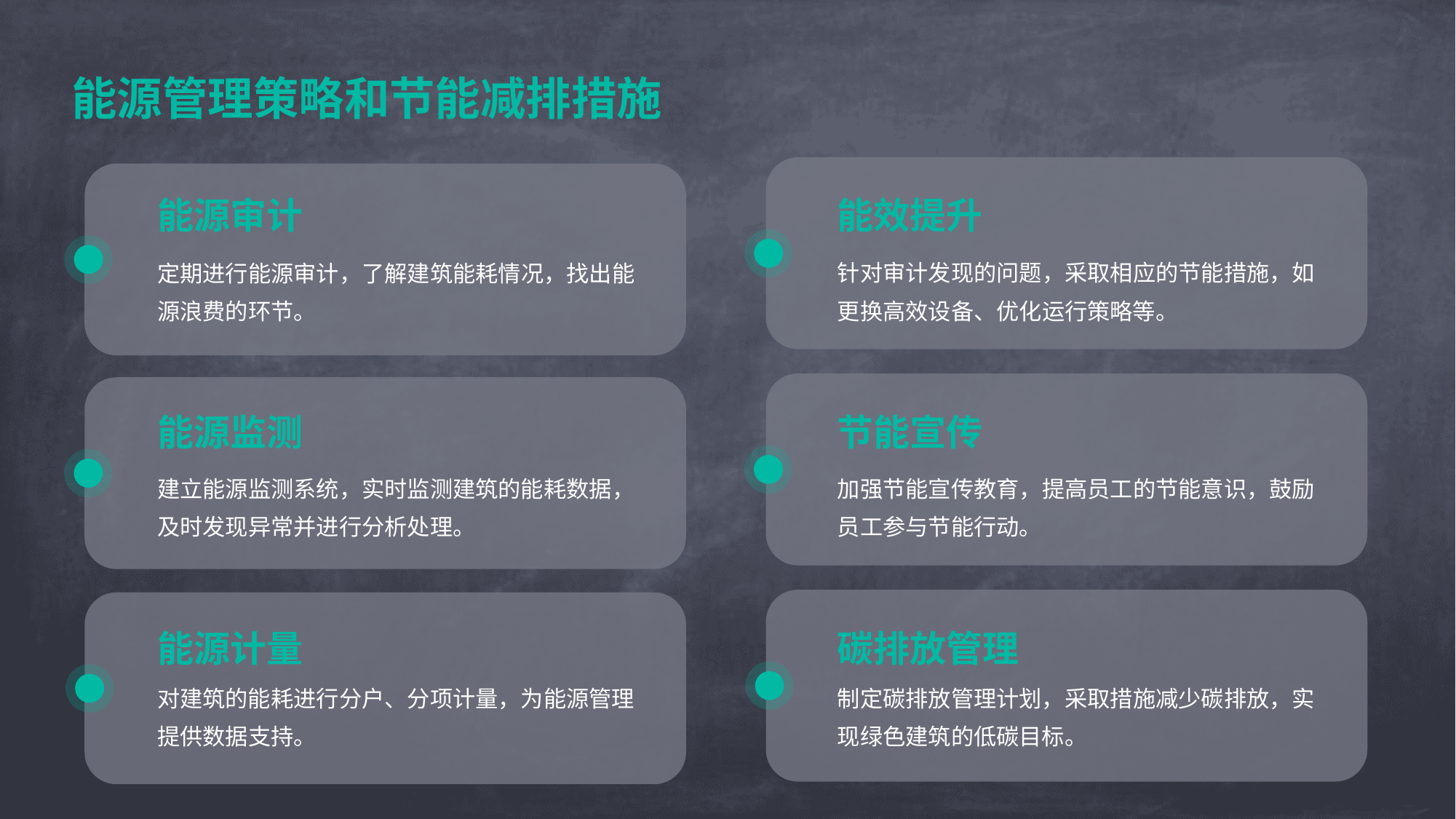

能源管理策略和节能减排措施

能效提升
能源审计

针对审计发现的问题，采取相应的节能措施，如更换高效设备、优化运行策略等。
定期进行能源审计，了解建筑能耗情况，找出能源浪费的环节。

节能宣传
能源监测

加强节能宣传教育，提高员工的节能意识，鼓励员工参与节能行动。

建立能源监测系统，实时监测建筑的能耗数据，及时发现异常并进行分析处理。

碳排放管理
能源计量
制定碳排放管理计划，采取措施减少碳排放，实现绿色建筑的低碳目标。
对建筑的能耗进行分户、分项计量，为能源管理提供数据支持。